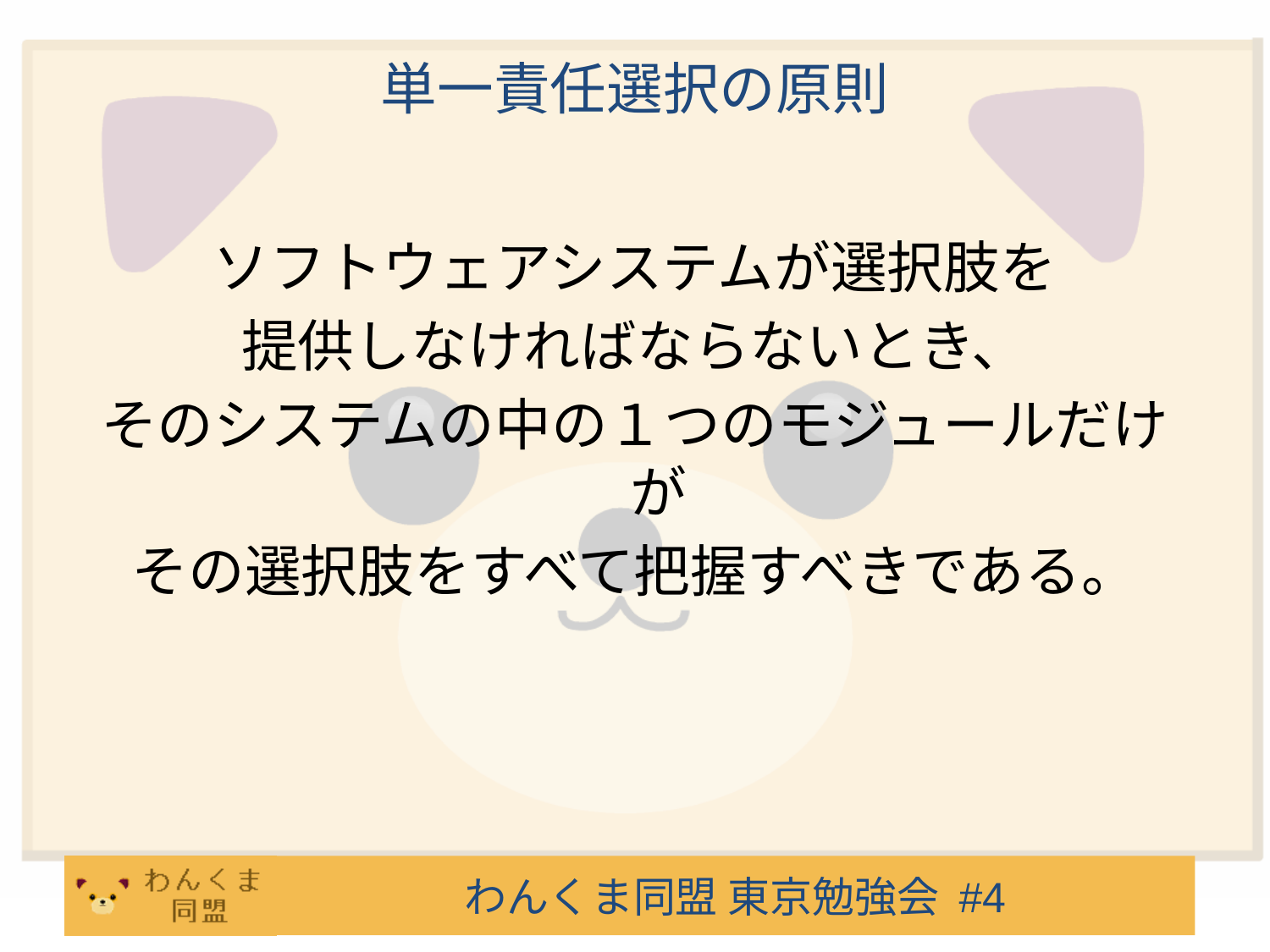

# 単一責任選択の原則

ソフトウェアシステムが選択肢を
提供しなければならないとき、
そのシステムの中の１つのモジュールだけが
その選択肢をすべて把握すべきである。